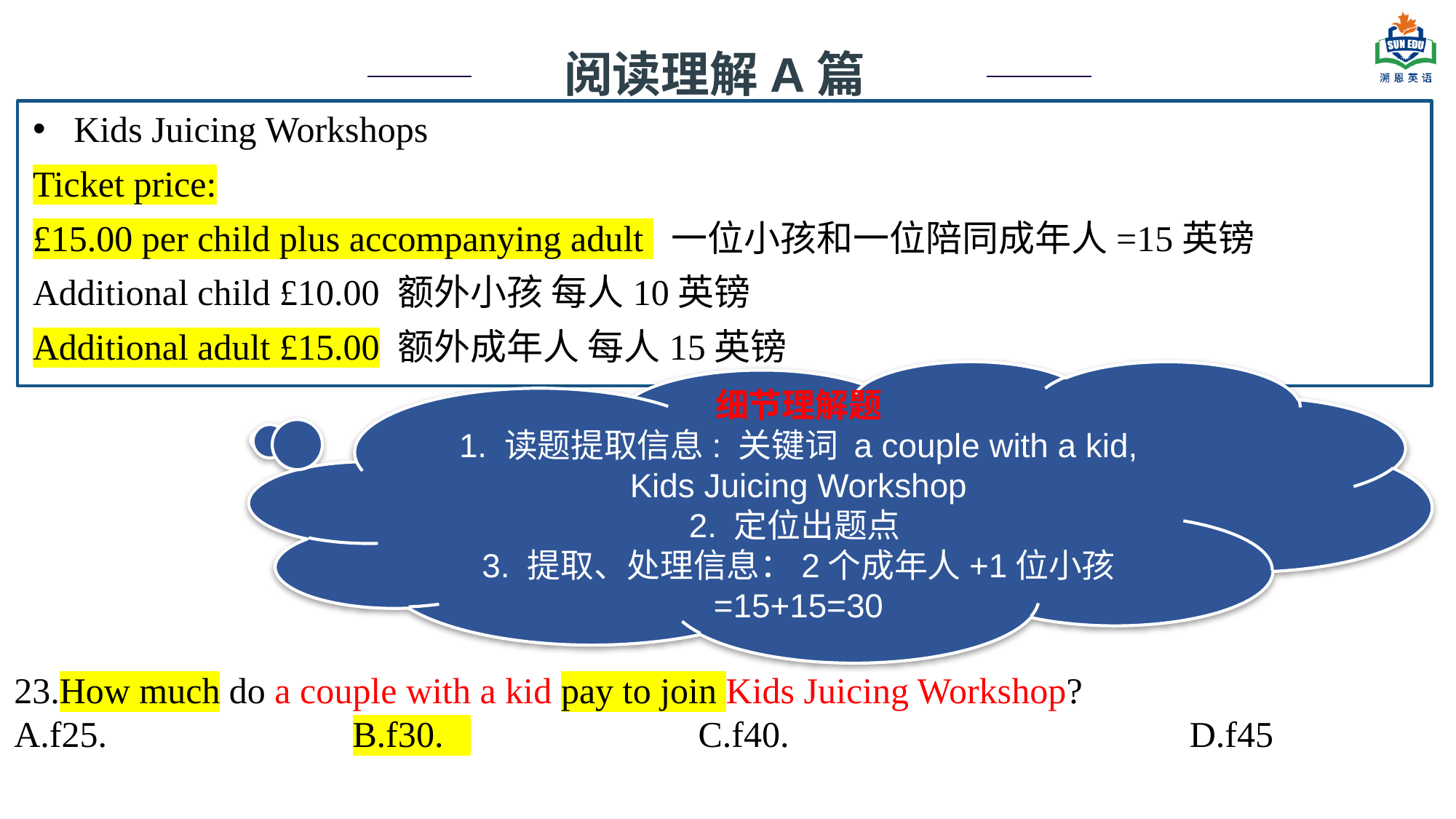

阅读理解A篇
Kids Juicing Workshops
Ticket price:
£15.00 per child plus accompanying adult  一位小孩和一位陪同成年人=15英镑
Additional child £10.00 额外小孩 每人10英镑
Additional adult £15.00 额外成年人 每人15英镑
细节理解题
1. 读题提取信息: 关键词 a couple with a kid, Kids Juicing Workshop
2. 定位出题点
3. 提取、处理信息：2个成年人+1位小孩 =15+15=30
23.How much do a couple with a kid pay to join Kids Juicing Workshop?
A.f25.                           B.f30.                            C.f40.                                            D.f45